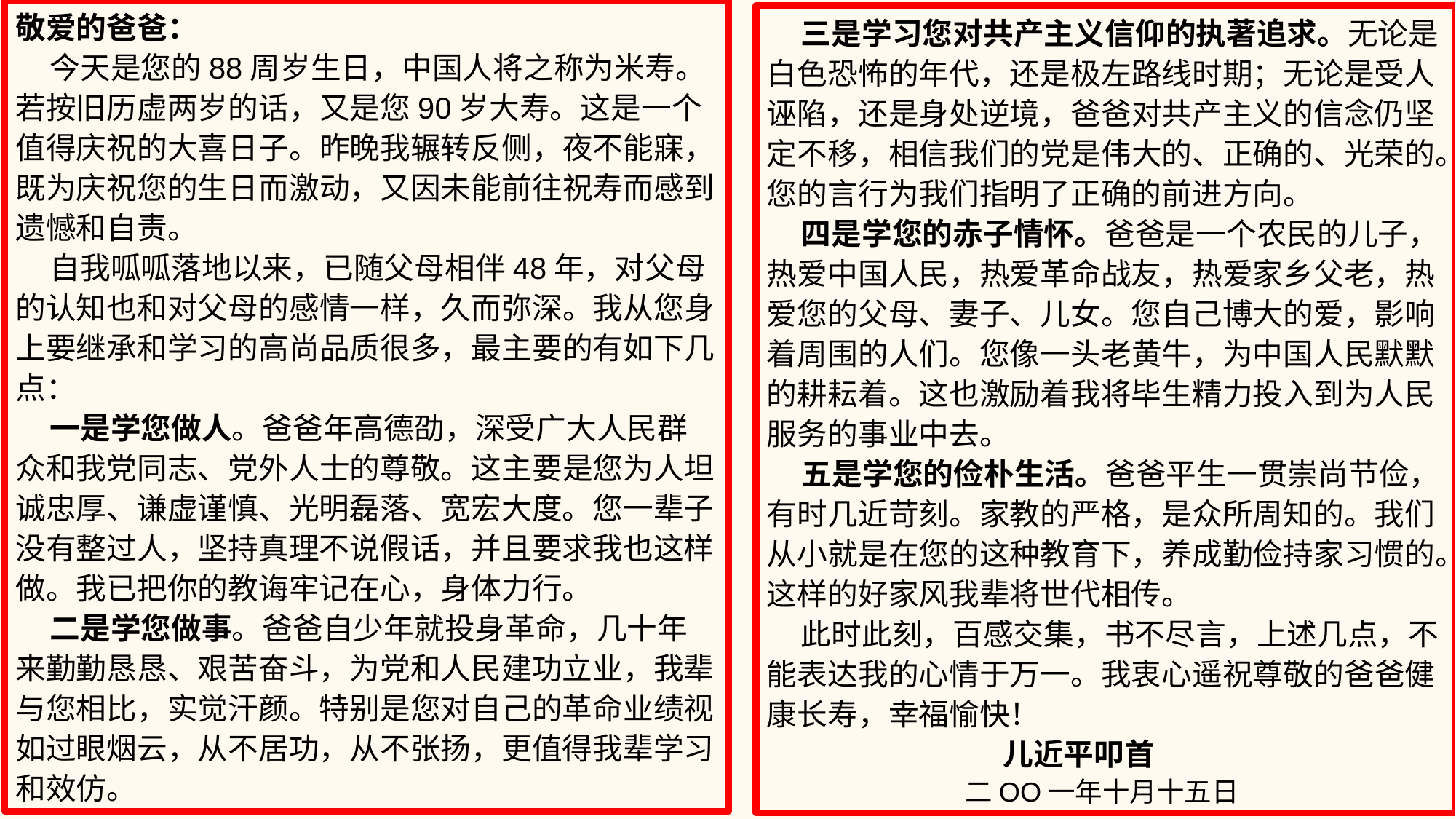

敬爱的爸爸：
    今天是您的88周岁生日，中国人将之称为米寿。若按旧历虚两岁的话，又是您90岁大寿。这是一个值得庆祝的大喜日子。昨晚我辗转反侧，夜不能寐，既为庆祝您的生日而激动，又因未能前往祝寿而感到遗憾和自责。
    自我呱呱落地以来，已随父母相伴48年，对父母的认知也和对父母的感情一样，久而弥深。我从您身上要继承和学习的高尚品质很多，最主要的有如下几点：
    一是学您做人。爸爸年高德劭，深受广大人民群众和我党同志、党外人士的尊敬。这主要是您为人坦诚忠厚、谦虚谨慎、光明磊落、宽宏大度。您一辈子没有整过人，坚持真理不说假话，并且要求我也这样做。我已把你的教诲牢记在心，身体力行。
    二是学您做事。爸爸自少年就投身革命，几十年来勤勤恳恳、艰苦奋斗，为党和人民建功立业，我辈与您相比，实觉汗颜。特别是您对自己的革命业绩视如过眼烟云，从不居功，从不张扬，更值得我辈学习和效仿。
    三是学习您对共产主义信仰的执著追求。无论是白色恐怖的年代，还是极左路线时期；无论是受人诬陷，还是身处逆境，爸爸对共产主义的信念仍坚定不移，相信我们的党是伟大的、正确的、光荣的。您的言行为我们指明了正确的前进方向。
    四是学您的赤子情怀。爸爸是一个农民的儿子，热爱中国人民，热爱革命战友，热爱家乡父老，热爱您的父母、妻子、儿女。您自己博大的爱，影响着周围的人们。您像一头老黄牛，为中国人民默默的耕耘着。这也激励着我将毕生精力投入到为人民服务的事业中去。
    五是学您的俭朴生活。爸爸平生一贯崇尚节俭，有时几近苛刻。家教的严格，是众所周知的。我们从小就是在您的这种教育下，养成勤俭持家习惯的。这样的好家风我辈将世代相传。
    此时此刻，百感交集，书不尽言，上述几点，不能表达我的心情于万一。我衷心遥祝尊敬的爸爸健康长寿，幸福愉快！
                                  儿近平叩首
                               二OO一年十月十五日